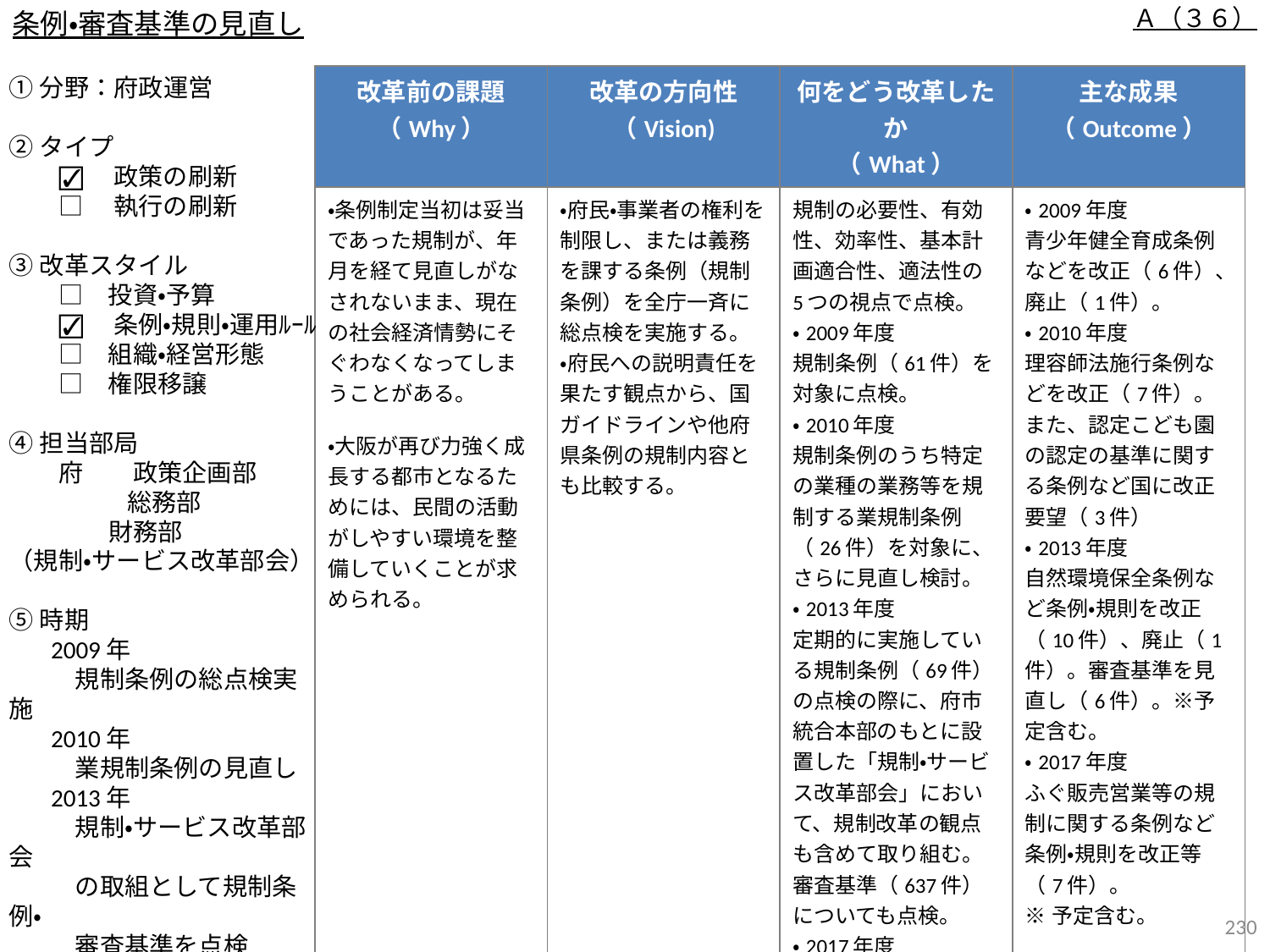

条例・審査基準の見直し
Ａ（３６）
①分野：府政運営

②タイプ
　　☑ 　政策の刷新
　　□ 　執行の刷新

③改革スタイル
　　□　投資・予算
　　☑ 　条例・規則・運用ﾙｰﾙ
　　□　組織・経営形態
　　□　権限移譲

④担当部局
　　府　　政策企画部
　　　        総務部
                 財務部
（規制・サービス改革部会）

⑤時期
　  2009年
　　   規制条例の総点検実施
　  2010年
　　   業規制条例の見直し
　  2013年
　　   規制・サービス改革部会
　　   の取組として規制条例・
　　   審査基準を点検
　　2017年
　　　規制条例等の点検

| 改革前の課題 （Why） | 改革の方向性 （Vision) | 何をどう改革したか （What） | 主な成果 （Outcome） |
| --- | --- | --- | --- |
| ・条例制定当初は妥当であった規制が、年月を経て見直しがなされないまま、現在の社会経済情勢にそぐわなくなってしまうことがある。 ・大阪が再び力強く成長する都市となるためには、民間の活動がしやすい環境を整備していくことが求められる。 | ・府民・事業者の権利を制限し、または義務を課する条例（規制条例）を全庁一斉に総点検を実施する。 ・府民への説明責任を果たす観点から、国ガイドラインや他府県条例の規制内容とも比較する。 | 規制の必要性、有効性、効率性、基本計画適合性、適法性の5つの視点で点検。 ・2009年度 規制条例（61件）を対象に点検。 ・2010年度 規制条例のうち特定の業種の業務等を規制する業規制条例（26件）を対象に、さらに見直し検討。 ・2013年度 定期的に実施している規制条例（69件）の点検の際に、府市統合本部のもとに設置した「規制・サービス改革部会」において、規制改革の観点も含めて取り組む。 審査基準（637件）についても点検。 ・2017年度 規制条例等（90件）の点検 | ・2009年度 青少年健全育成条例などを改正（6件）、廃止（1件）。 ・2010年度 理容師法施行条例などを改正（7件）。また、認定こども園の認定の基準に関する条例など国に改正要望（3件） ・2013年度 自然環境保全条例など条例・規則を改正（10件）、廃止（1件）。審査基準を見直し（6件）。※予定含む。 ・2017年度 ふぐ販売営業等の規制に関する条例など条例・規則を改正等（7件）。 ※予定含む。 |
230